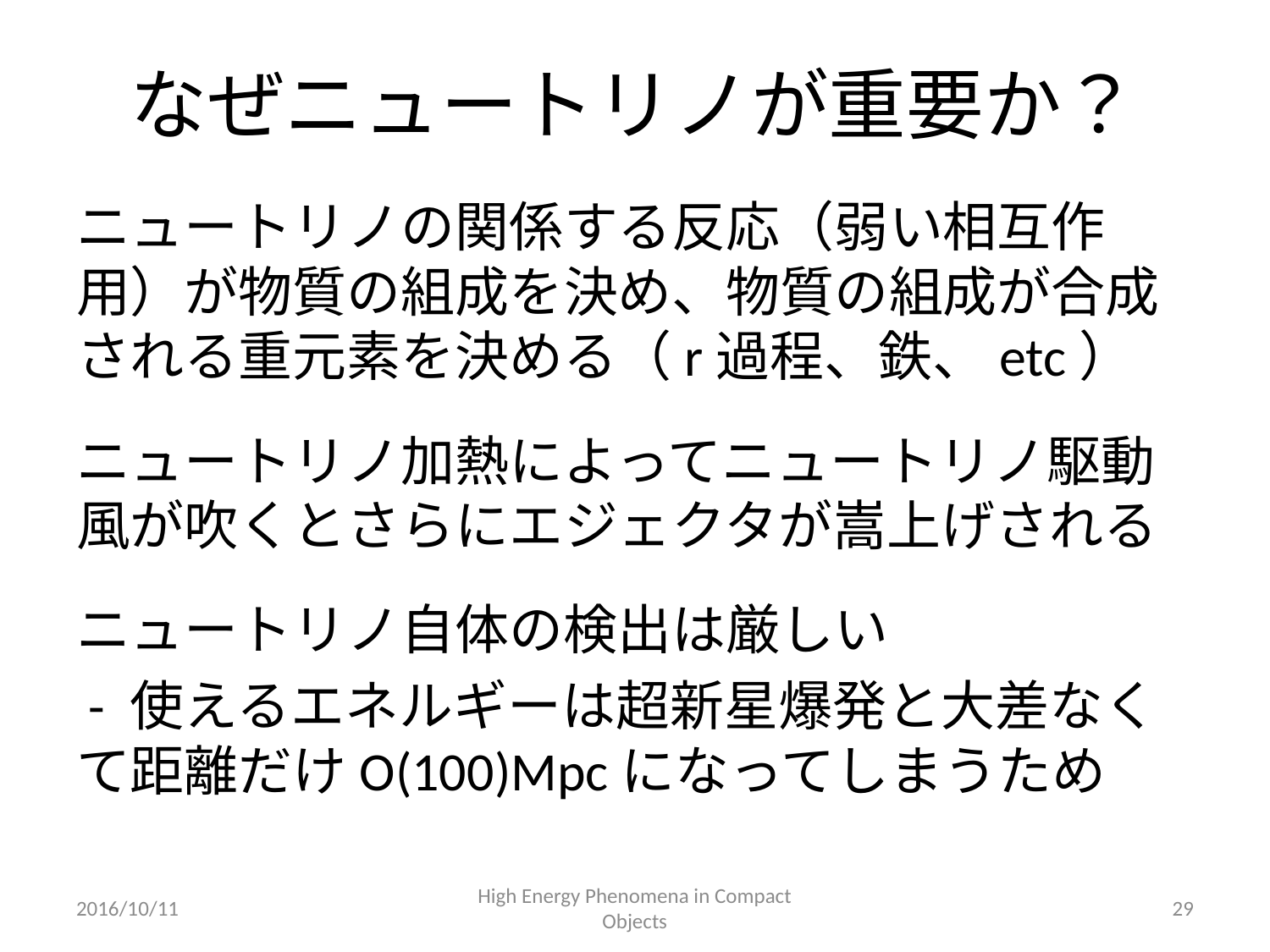

# なぜニュートリノが重要か？
ニュートリノの関係する反応（弱い相互作用）が物質の組成を決め、物質の組成が合成される重元素を決める（r過程、鉄、etc）

ニュートリノ加熱によってニュートリノ駆動風が吹くとさらにエジェクタが嵩上げされる

ニュートリノ自体の検出は厳しい
 - 使えるエネルギーは超新星爆発と大差なくて距離だけO(100)Mpcになってしまうため
2016/10/11
High Energy Phenomena in Compact Objects
29